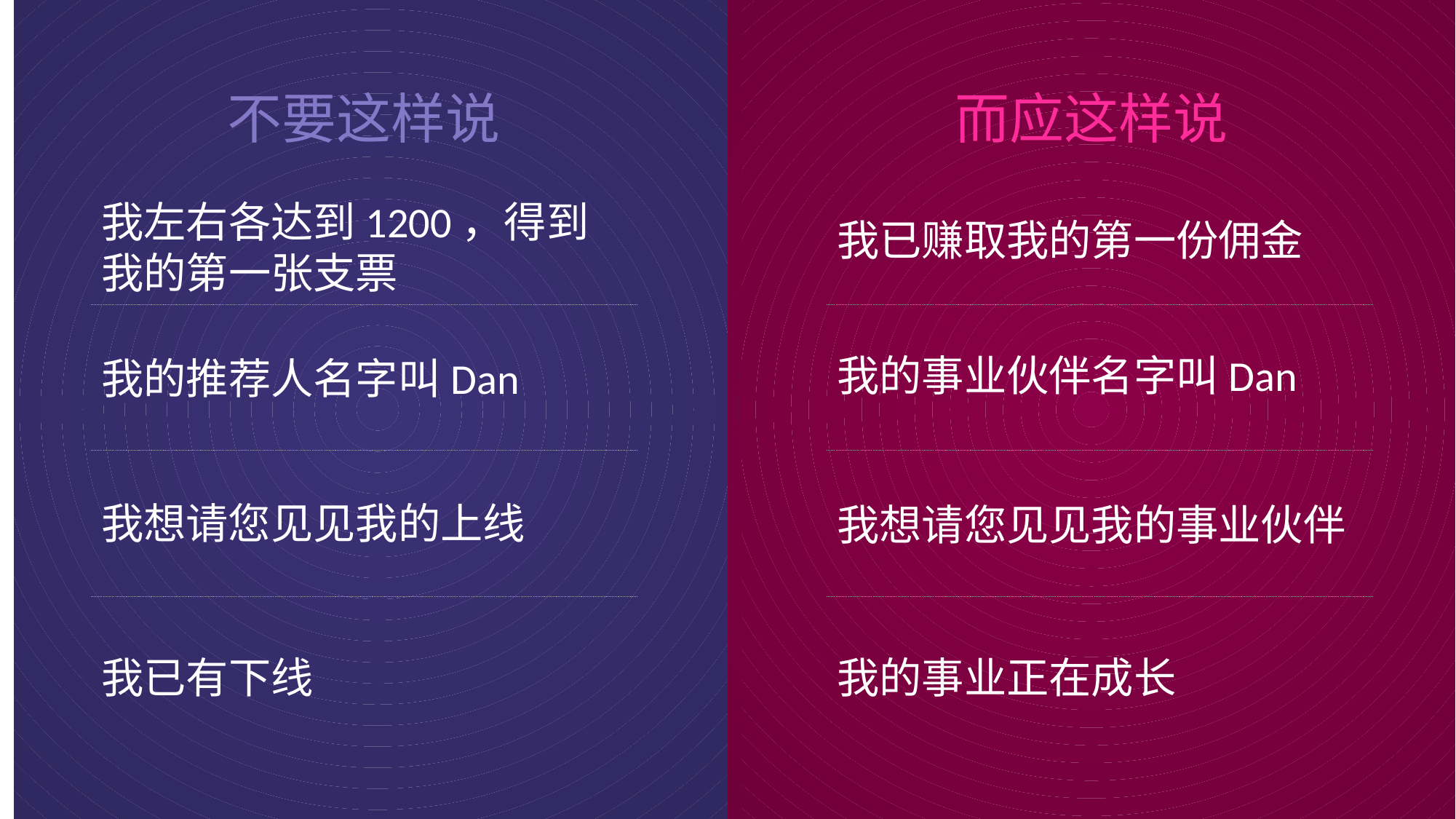

不要这样说
而应这样说
我左右各达到1200，得到我的第一张支票
我已赚取我的第一份佣金
我的事业伙伴名字叫Dan
我的推荐人名字叫Dan
我想请您见见我的上线
我想请您见见我的事业伙伴
我已有下线
我的事业正在成长